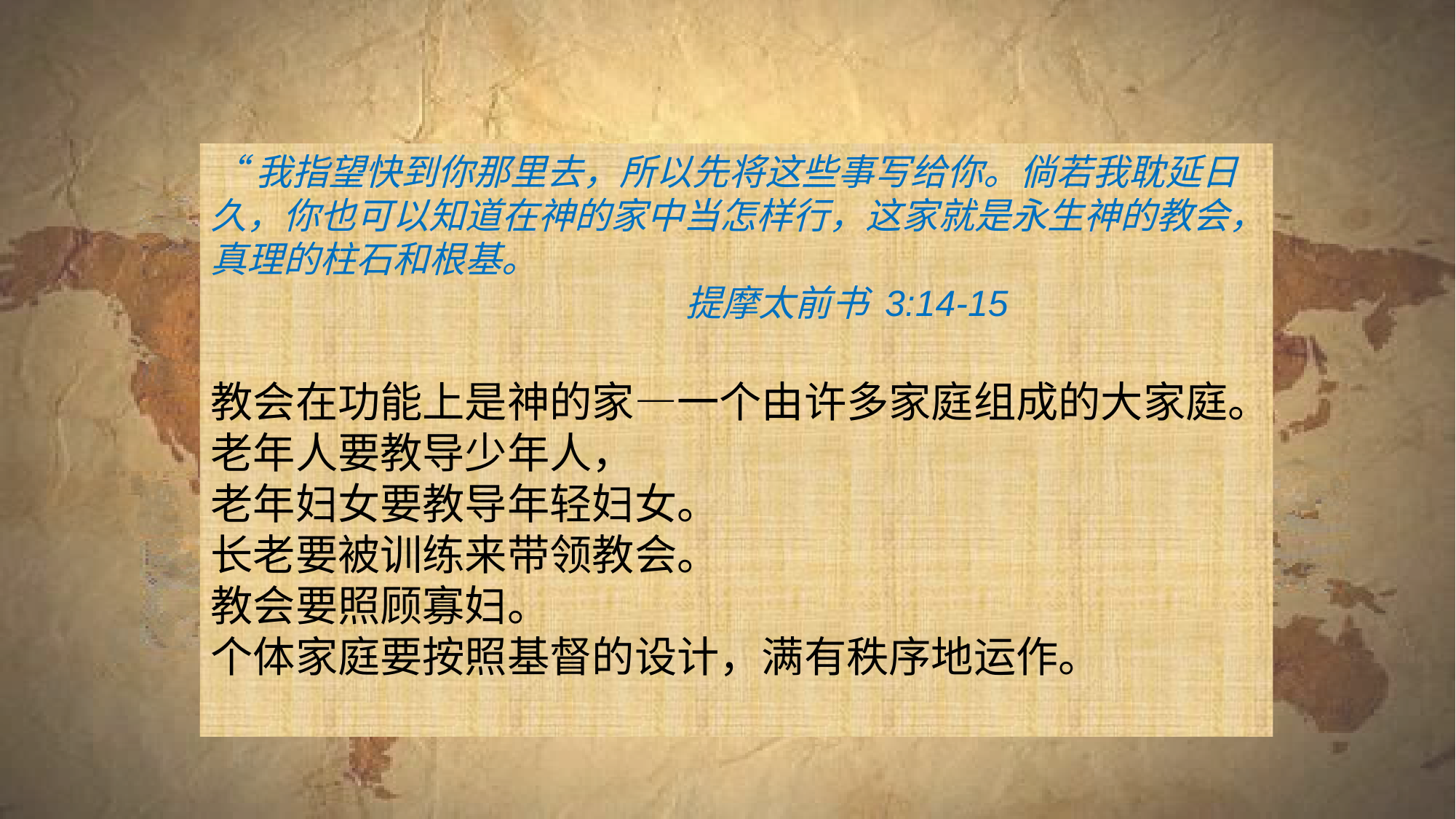

“我指望快到你那里去，所以先将这些事写给你。倘若我耽延日久，你也可以知道在神的家中当怎样行，这家就是永生神的教会，真理的柱石和根基。
                                                         提摩太前书 3:14-15

教会在功能上是神的家—一个由许多家庭组成的大家庭。
老年人要教导少年人，
老年妇女要教导年轻妇女。
长老要被训练来带领教会。
教会要照顾寡妇。
个体家庭要按照基督的设计，满有秩序地运作。